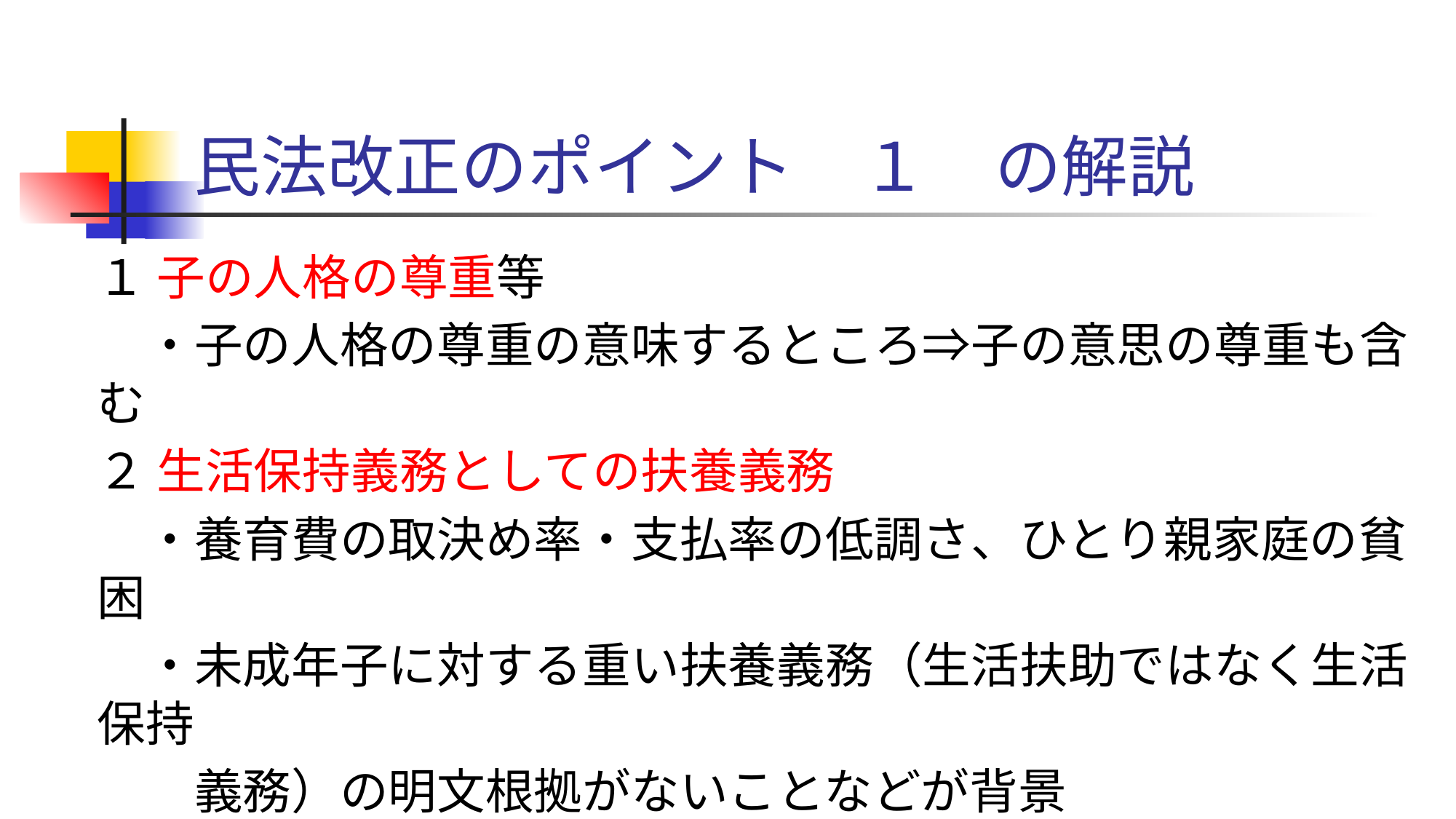

# 民法改正のポイント　１　の解説
１ 子の人格の尊重等
　・子の人格の尊重の意味するところ⇒子の意思の尊重も含む
２ 生活保持義務としての扶養義務
　・養育費の取決め率・支払率の低調さ、ひとり親家庭の貧困
　・未成年子に対する重い扶養義務（生活扶助ではなく生活保持
　　義務）の明文根拠がないことなどが背景
 ３ 父母間の協力義務
　・離婚後共同親権を視野に入れた規定